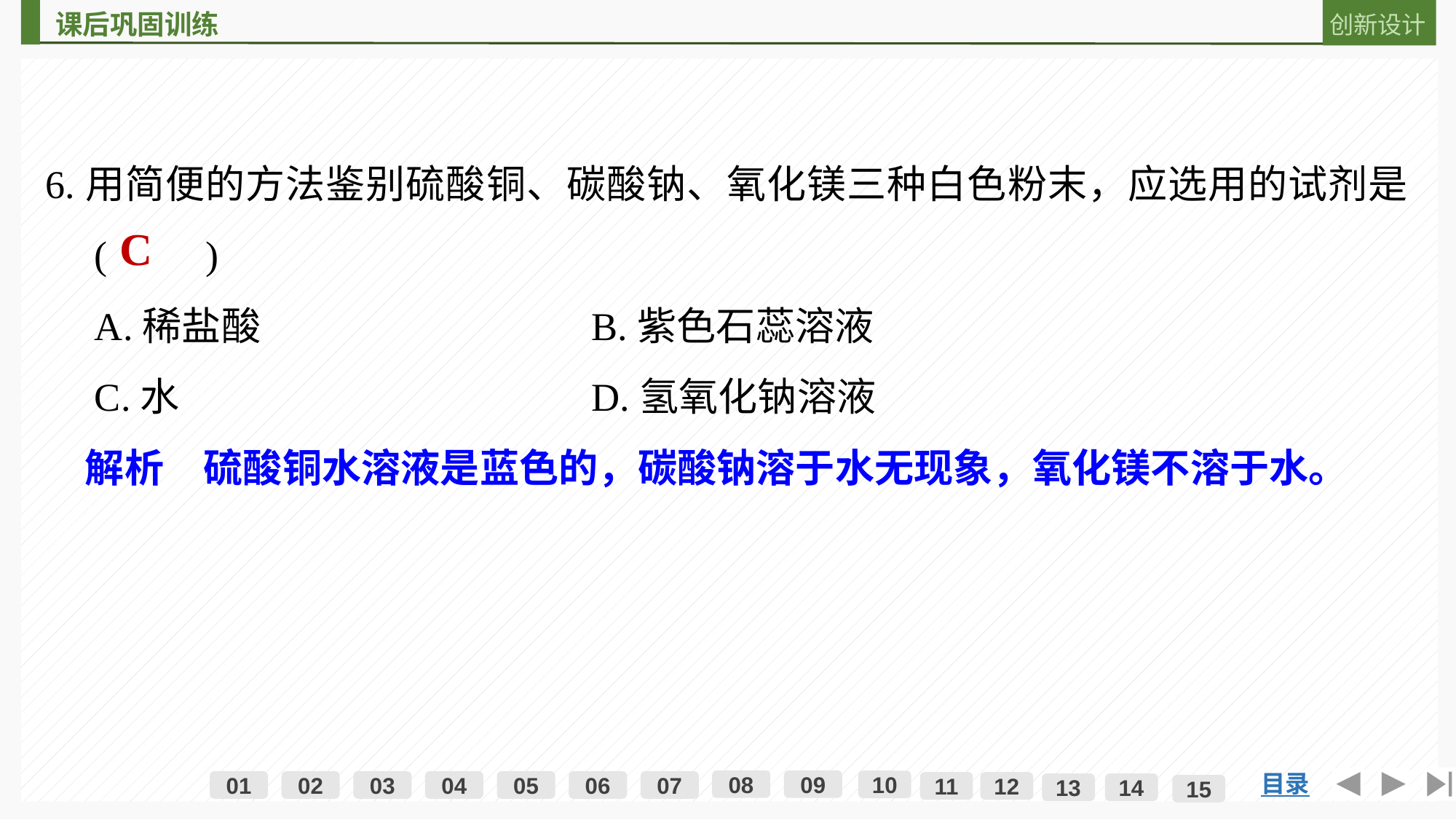

6.用简便的方法鉴别硫酸铜、碳酸钠、氧化镁三种白色粉末，应选用的试剂是
　(　　)
　A.稀盐酸			B.紫色石蕊溶液
　C.水			D.氢氧化钠溶液
　解析　硫酸铜水溶液是蓝色的，碳酸钠溶于水无现象，氧化镁不溶于水。
C